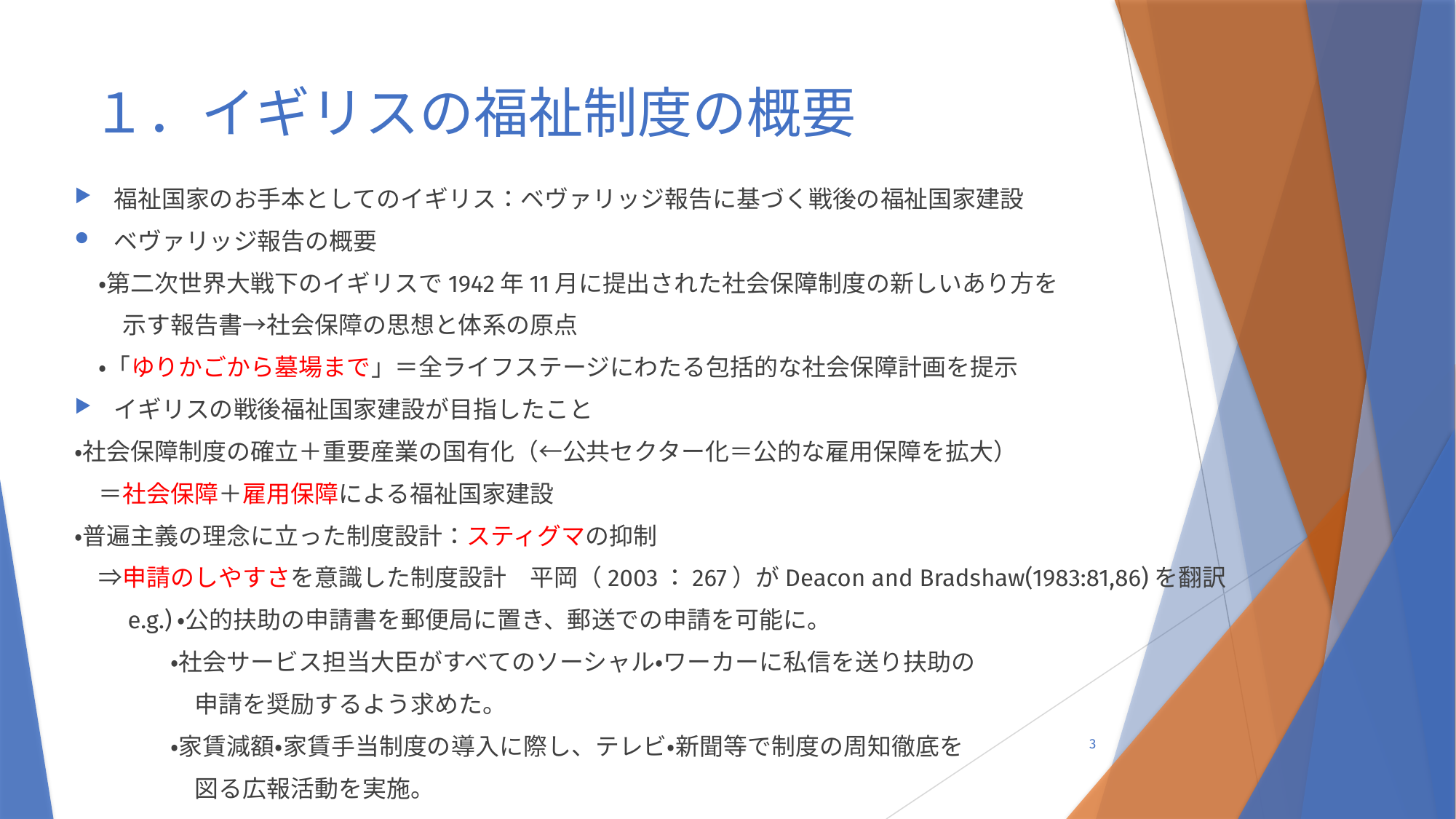

# １．イギリスの福祉制度の概要
福祉国家のお手本としてのイギリス：ベヴァリッジ報告に基づく戦後の福祉国家建設
ベヴァリッジ報告の概要
　・第二次世界大戦下のイギリスで1942年11月に提出された社会保障制度の新しいあり方を
　　示す報告書→社会保障の思想と体系の原点
　・「ゆりかごから墓場まで」＝全ライフステージにわたる包括的な社会保障計画を提示
イギリスの戦後福祉国家建設が目指したこと
・社会保障制度の確立＋重要産業の国有化（←公共セクター化＝公的な雇用保障を拡大）
　＝社会保障＋雇用保障による福祉国家建設
・普遍主義の理念に立った制度設計：スティグマの抑制
　⇒申請のしやすさを意識した制度設計　平岡（2003：267）がDeacon and Bradshaw(1983:81,86)を翻訳
　　e.g.)・公的扶助の申請書を郵便局に置き、郵送での申請を可能に。
　　　　・社会サービス担当大臣がすべてのソーシャル・ワーカーに私信を送り扶助の
　　　　　申請を奨励するよう求めた。
　　　　・家賃減額・家賃手当制度の導入に際し、テレビ・新聞等で制度の周知徹底を
　　　　　図る広報活動を実施。

3